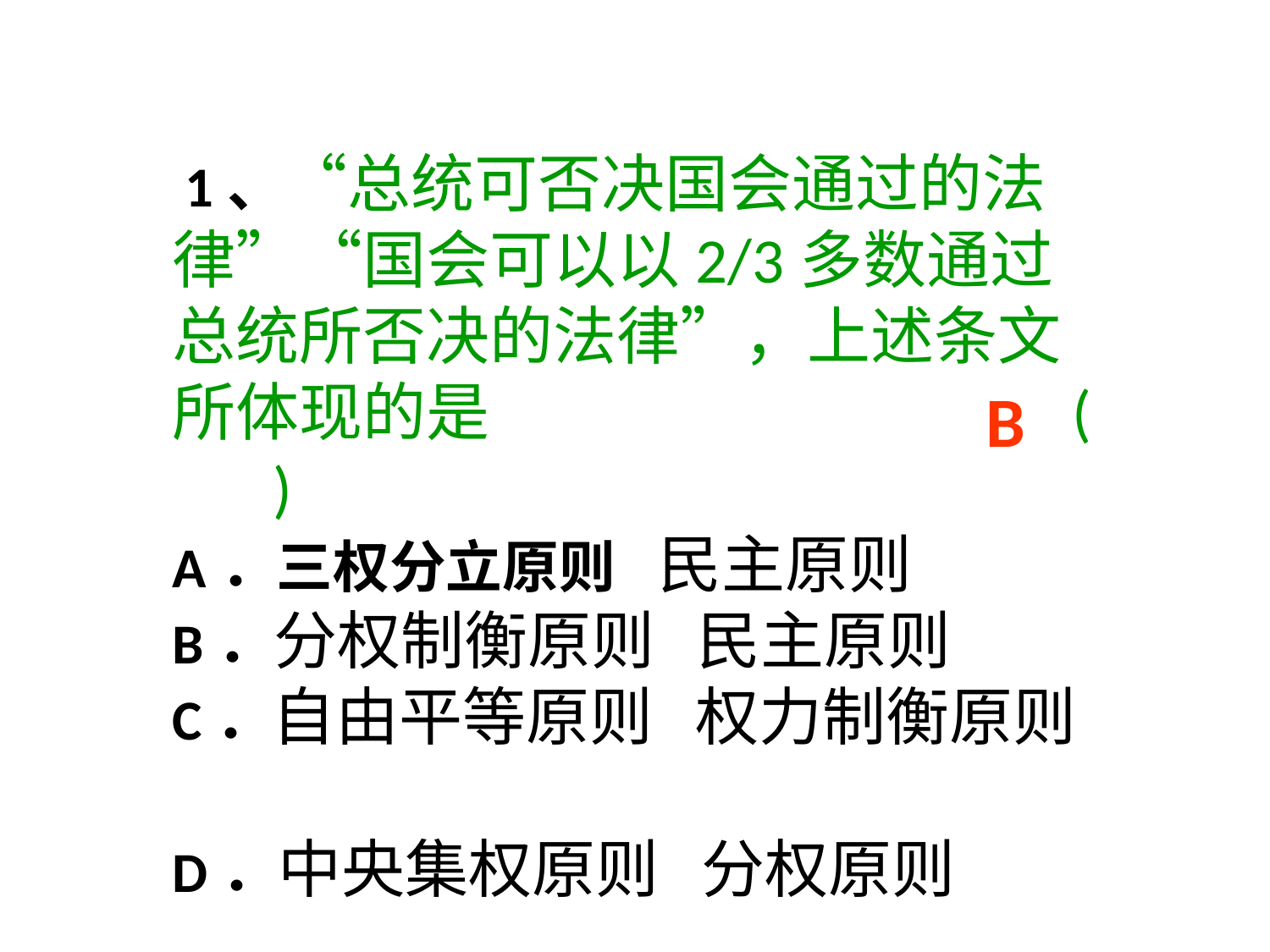

1、“总统可否决国会通过的法律”“国会可以以2/3多数通过总统所否决的法律”，上述条文所体现的是                                        (        )
A．三权分立原则   民主原则
B．分权制衡原则   民主原则
C．自由平等原则   权力制衡原则
D．中央集权原则   分权原则
B